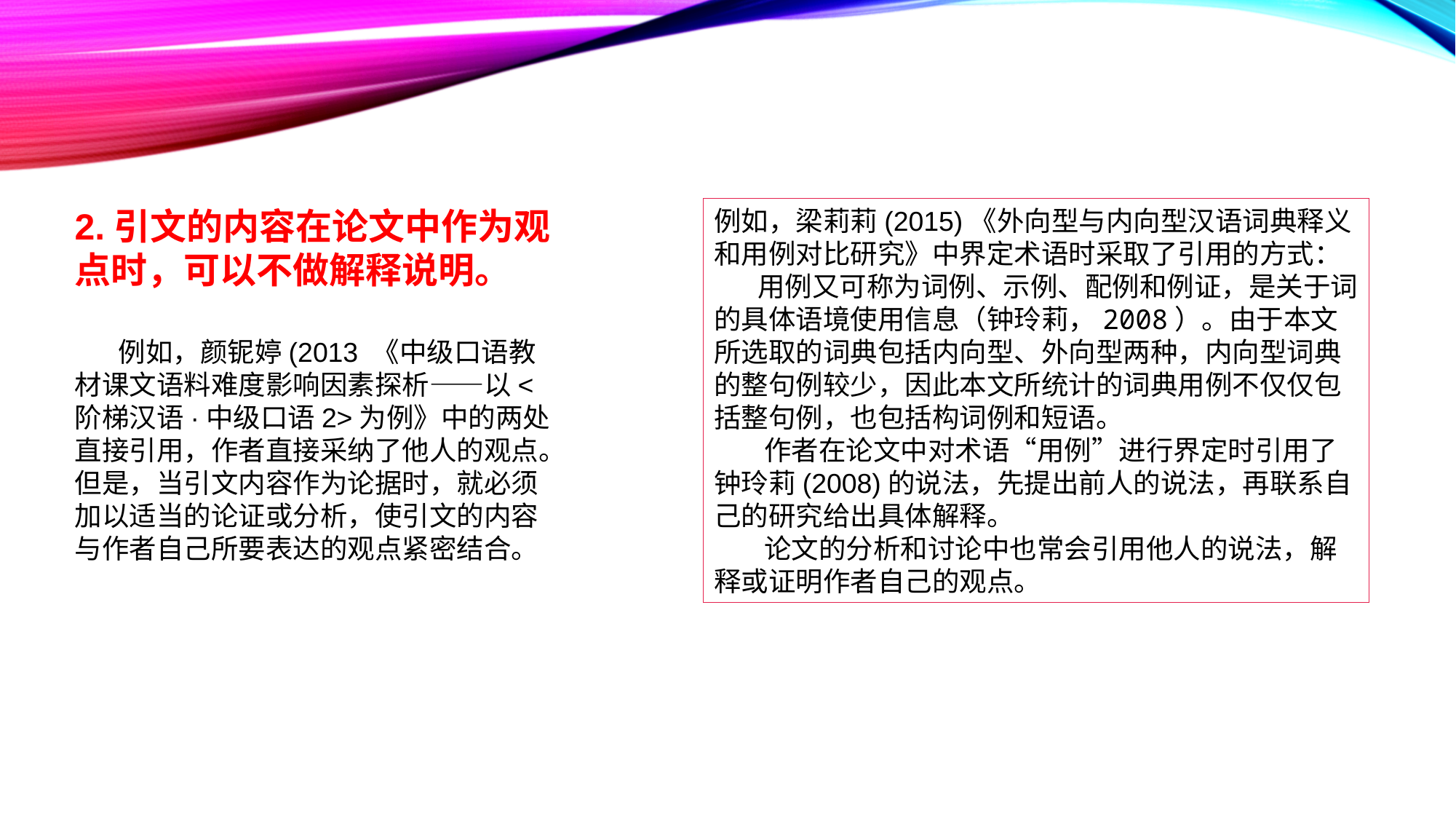

2.引文的内容在论文中作为观点时，可以不做解释说明。

      例如，颜铌婷(2013 《中级口语教材课文语料难度影响因素探析——以<阶梯汉语·中级口语2>为例》中的两处直接引用，作者直接采纳了他人的观点。但是，当引文内容作为论据时，就必须加以适当的论证或分析，使引文的内容与作者自己所要表达的观点紧密结合。
例如，梁莉莉(2015)《外向型与内向型汉语词典释义和用例对比研究》中界定术语时采取了引用的方式：
      用例又可称为词例、示例、配例和例证，是关于词的具体语境使用信息（钟玲莉，2008）。由于本文所选取的词典包括内向型、外向型两种，内向型词典的整句例较少，因此本文所统计的词典用例不仅仅包括整句例，也包括构词例和短语。
       作者在论文中对术语“用例”进行界定时引用了钟玲莉(2008)的说法，先提出前人的说法，再联系自己的研究给出具体解释。
       论文的分析和讨论中也常会引用他人的说法，解释或证明作者自己的观点。